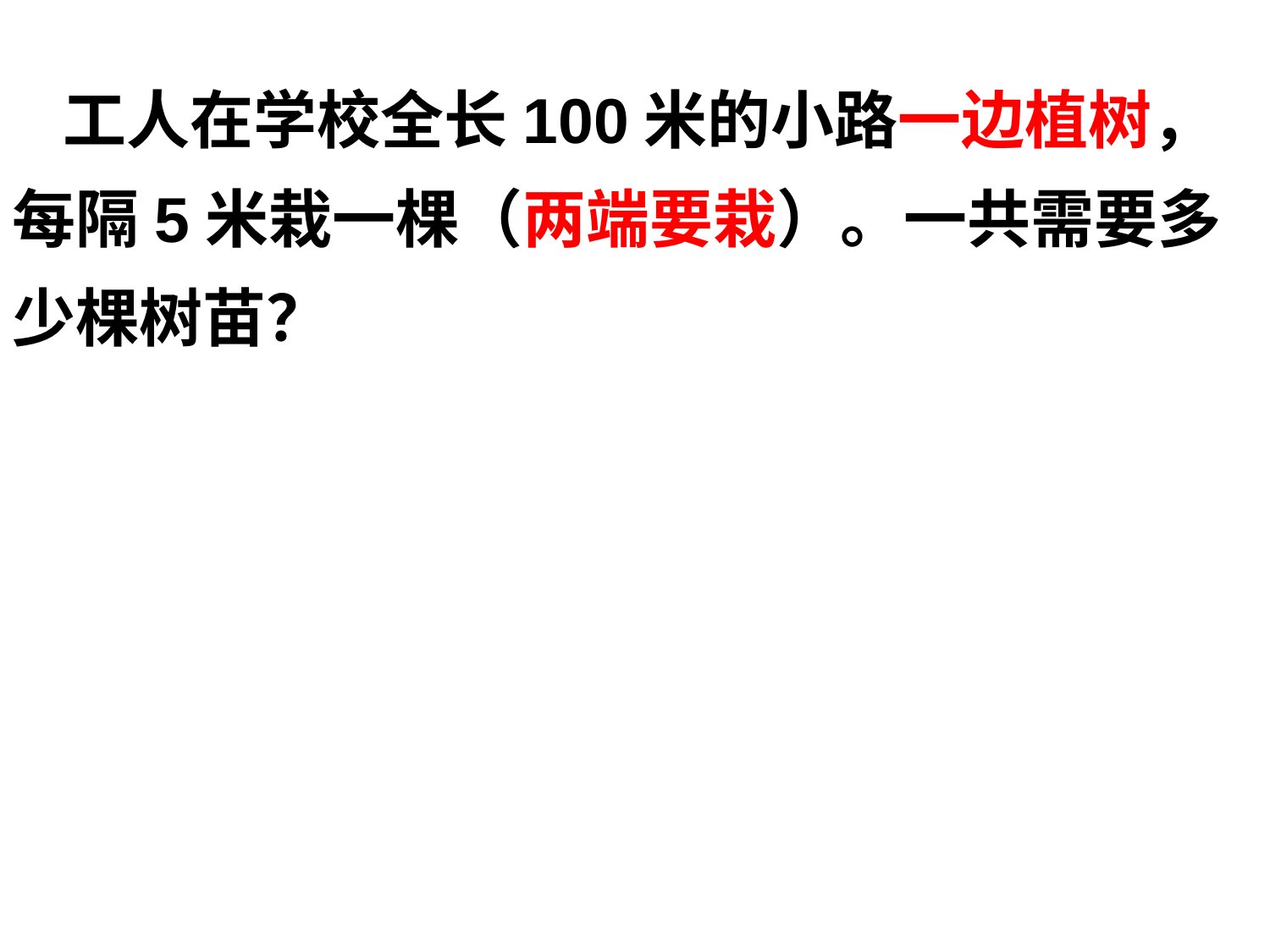

工人在学校全长100米的小路一边植树，每隔5米栽一棵（两端要栽）。一共需要多少棵树苗？